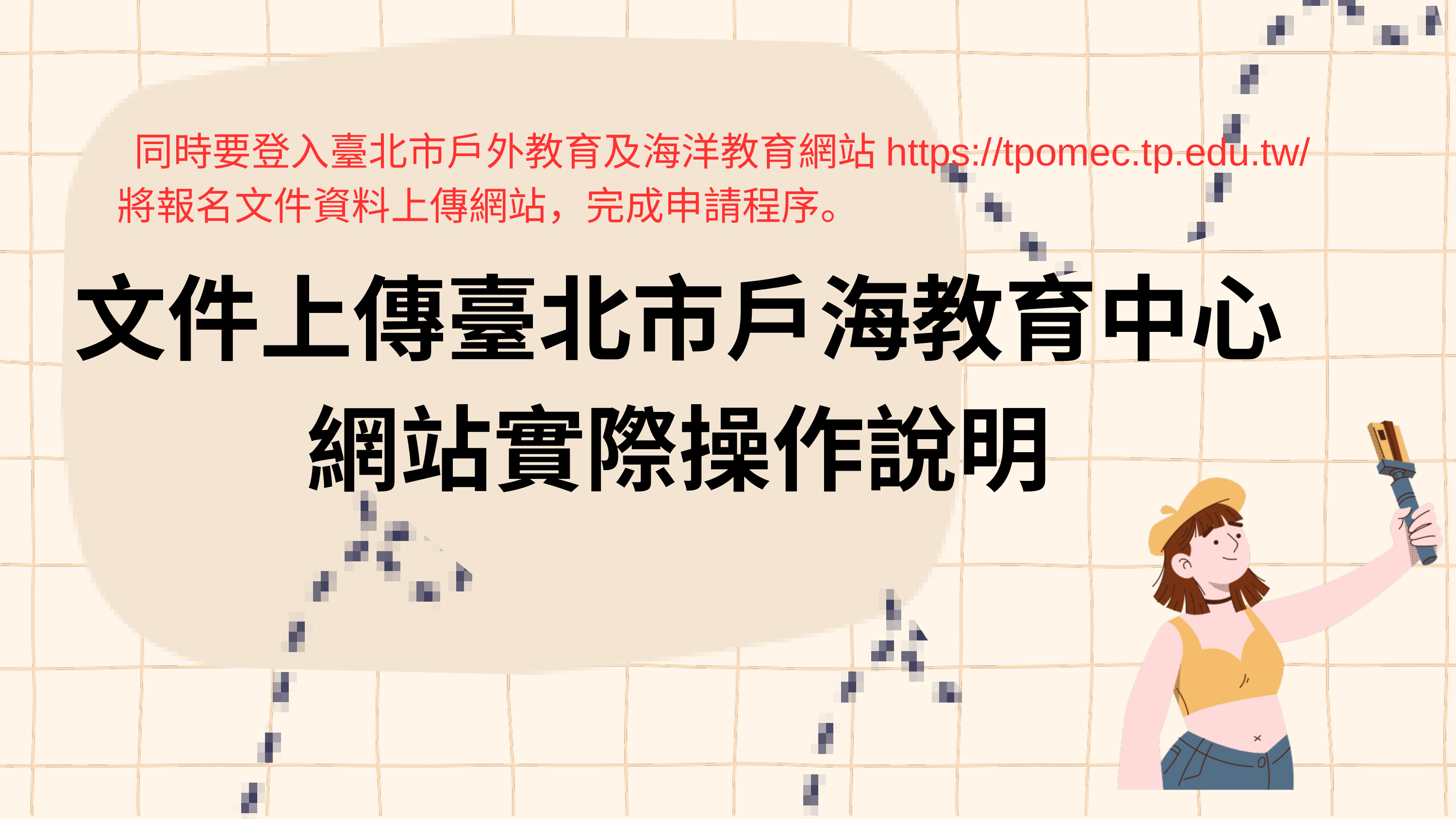

同時要登入臺北市戶外教育及海洋教育網站https://tpomec.tp.edu.tw/
將報名文件資料上傳網站，完成申請程序。

文件上傳臺北市戶海教育中心網站實際操作說明